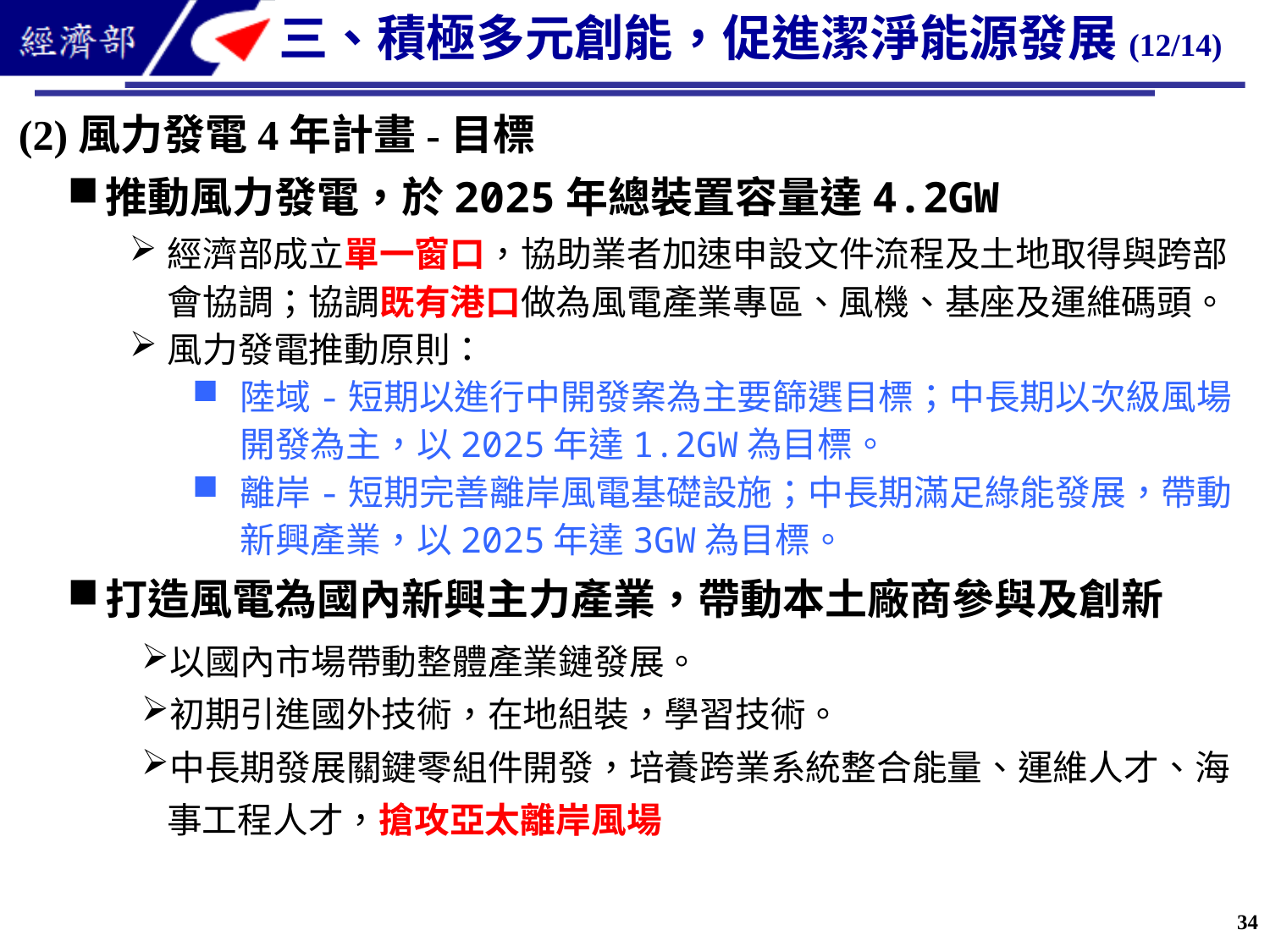

三、積極多元創能，促進潔淨能源發展(12/14)

(2)風力發電4年計畫-目標
推動風力發電，於2025年總裝置容量達4.2GW
經濟部成立單一窗口，協助業者加速申設文件流程及土地取得與跨部會協調；協調既有港口做為風電產業專區、風機、基座及運維碼頭。
風力發電推動原則：
陸域-短期以進行中開發案為主要篩選目標；中長期以次級風場開發為主，以2025年達1.2GW為目標。
離岸-短期完善離岸風電基礎設施；中長期滿足綠能發展，帶動新興產業，以2025年達3GW為目標。
打造風電為國內新興主力產業，帶動本土廠商參與及創新
以國內市場帶動整體產業鏈發展。
初期引進國外技術，在地組裝，學習技術。
中長期發展關鍵零組件開發，培養跨業系統整合能量、運維人才、海事工程人才，搶攻亞太離岸風場
34